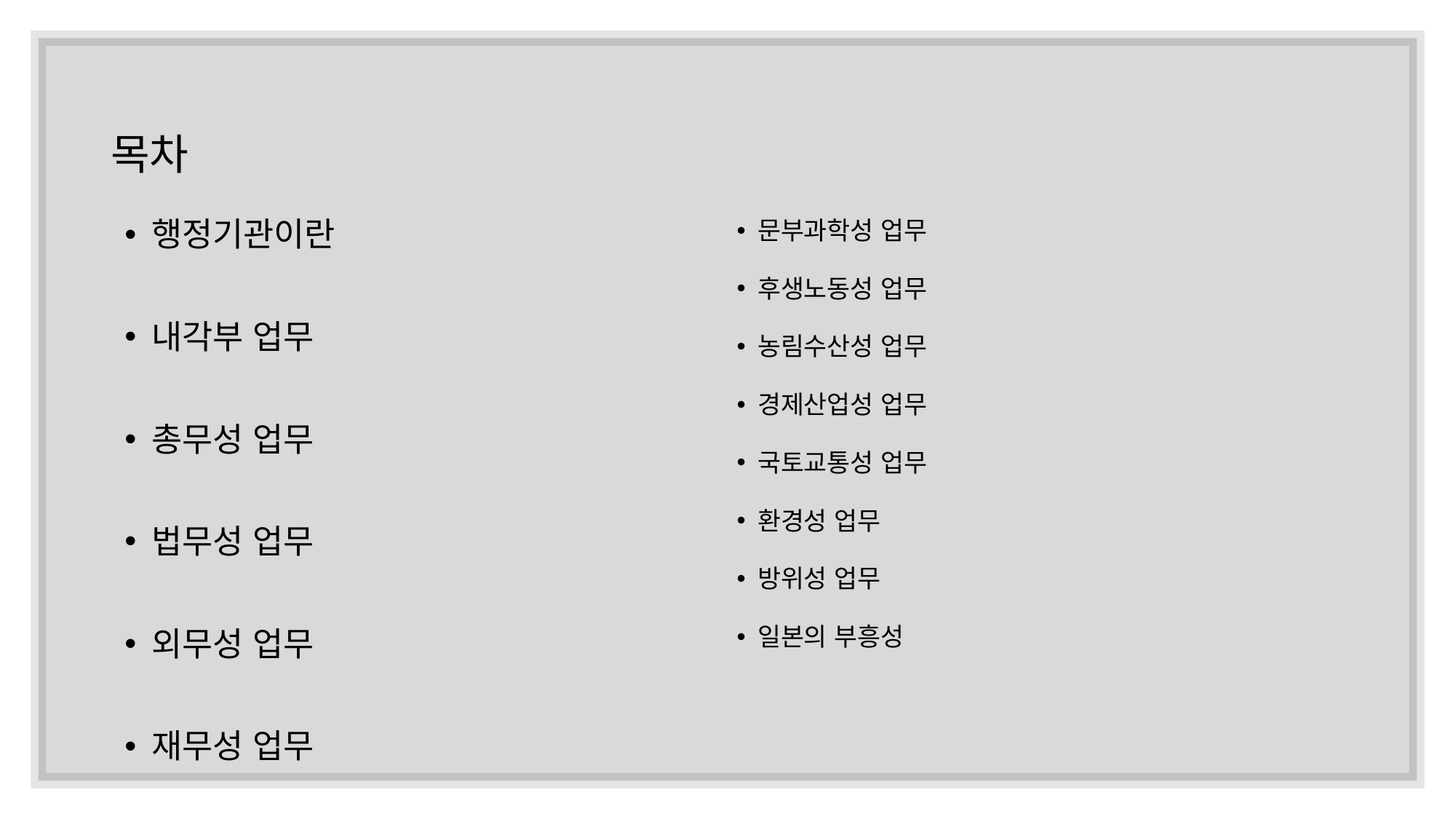

# 목차
행정기관이란

내각부 업무

총무성 업무

법무성 업무

외무성 업무

재무성 업무
문부과학성 업무

후생노동성 업무

농림수산성 업무

경제산업성 업무

국토교통성 업무

환경성 업무

방위성 업무

일본의 부흥성